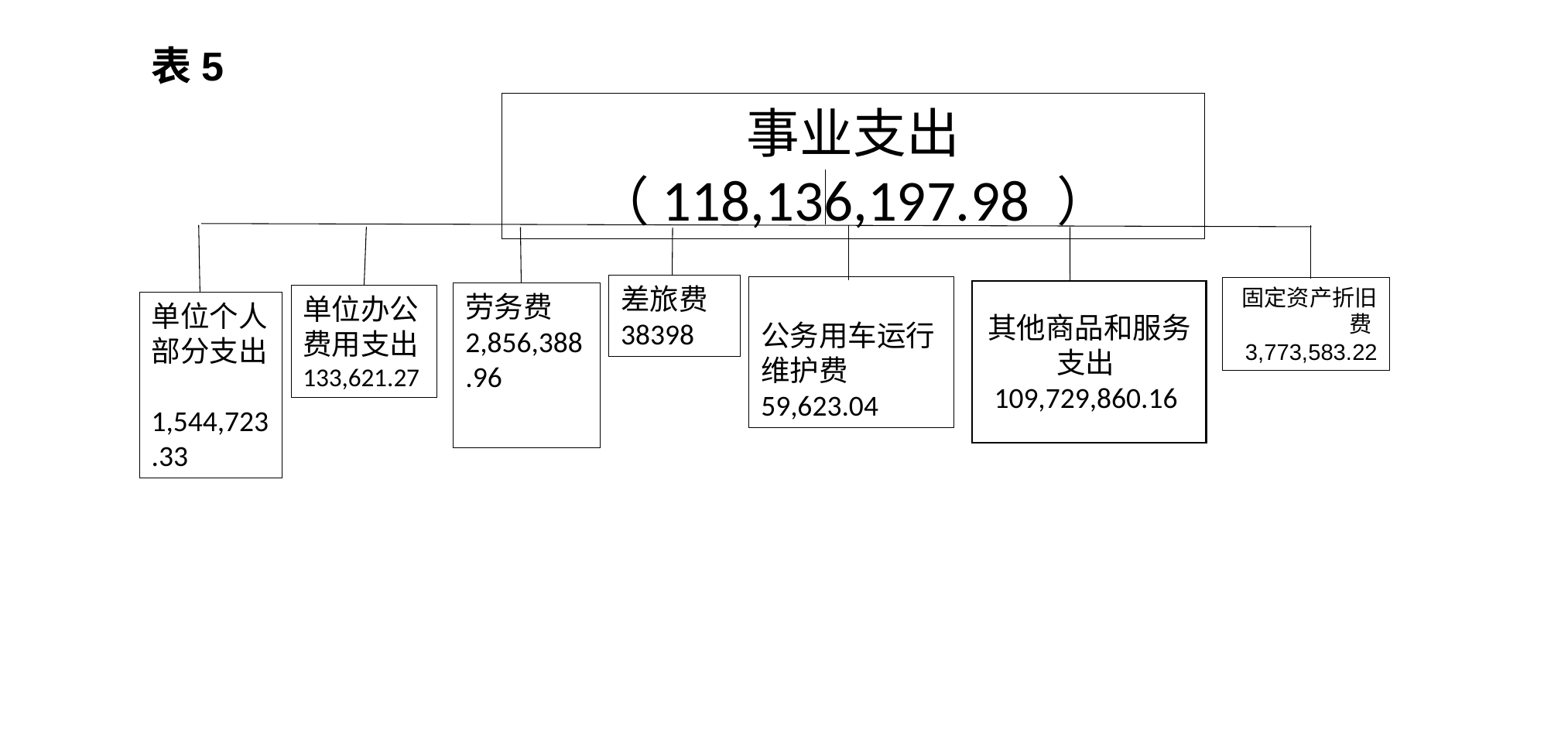

表5
事业支出（118,136,197.98 ）
差旅费38398

公务用车运行维护费59,623.04
固定资产折旧费3,773,583.22
其他商品和服务支出109,729,860.16
劳务费2,856,388.96

单位办公费用支出
133,621.27
单位个人部分支出    1,544,723.33